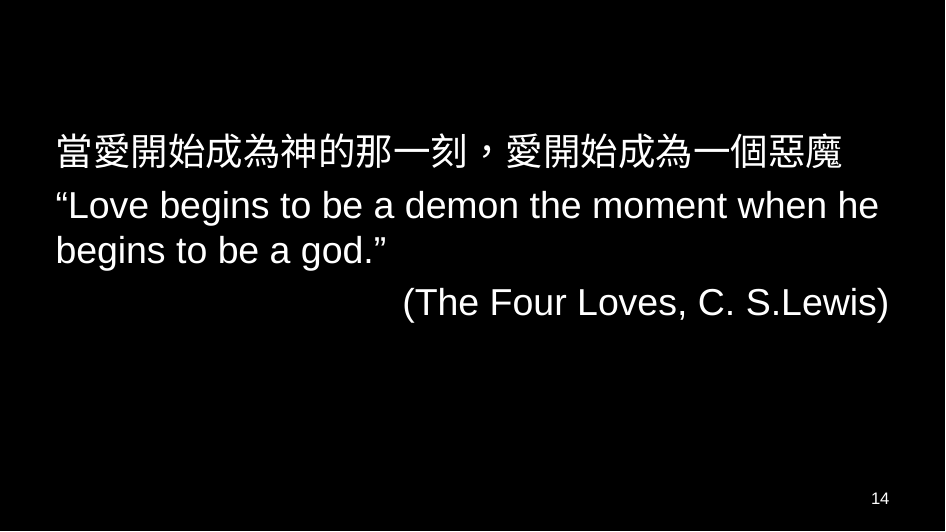

#
當愛開始成為神的那一刻，愛開始成為一個惡魔
“Love begins to be a demon the moment when he begins to be a god.”
(The Four Loves, C. S.Lewis)

14